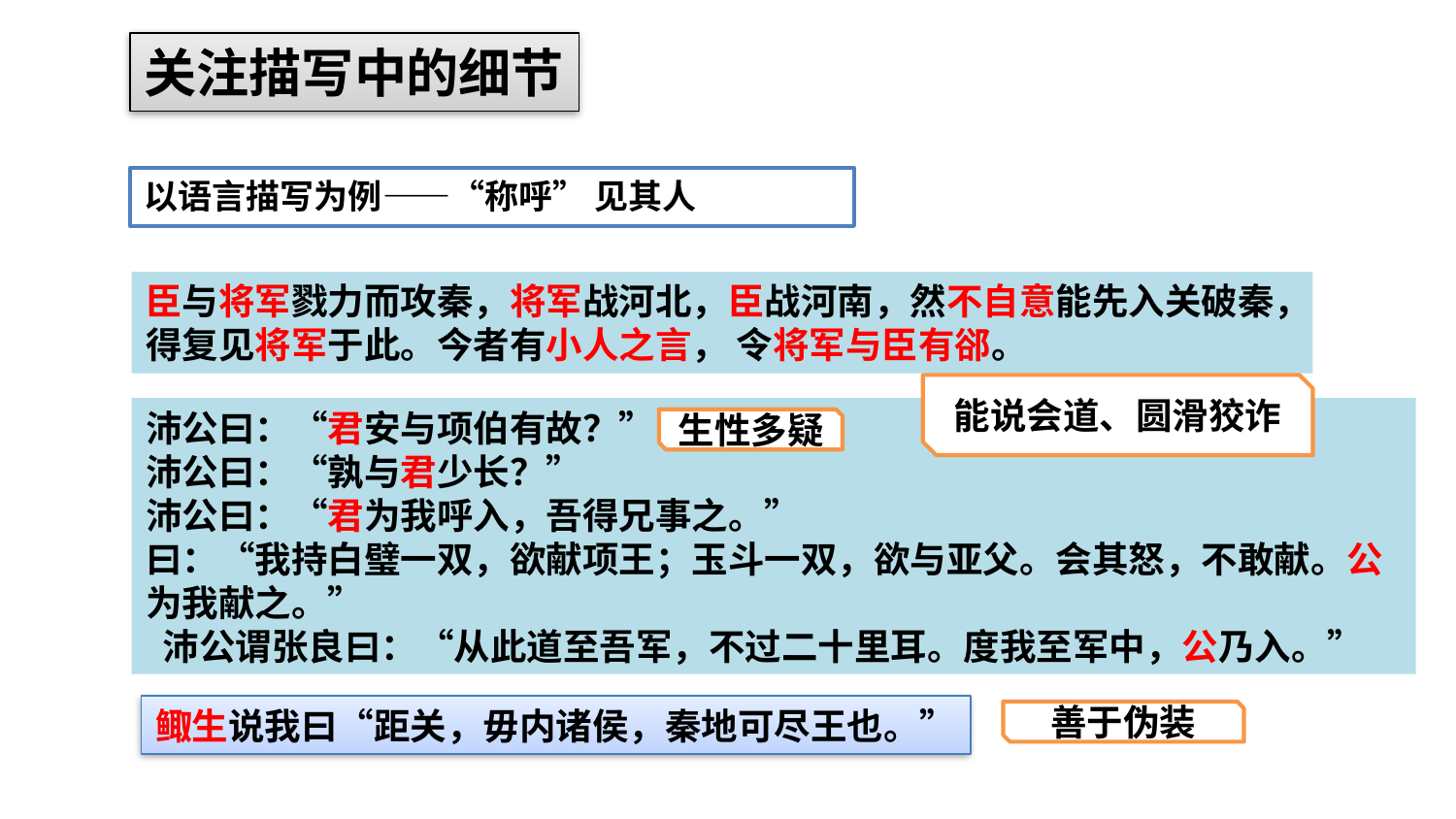

# 关注描写中的细节
以语言描写为例——“称呼” 见其人

臣与将军戮力而攻秦，将军战河北，臣战河南，然不自意能先入关破秦，得复见将军于此。今者有小人之言， 令将军与臣有郤。
能说会道、圆滑狡诈
沛公曰：“君安与项伯有故？”
沛公曰：“孰与君少长？”
沛公曰：“君为我呼入，吾得兄事之。”
曰：“我持白璧一双，欲献项王；玉斗一双，欲与亚父。会其怒，不敢献。公为我献之。”
 沛公谓张良曰：“从此道至吾军，不过二十里耳。度我至军中，公乃入。”
生性多疑
鲰生说我曰“距关，毋内诸侯，秦地可尽王也。”
善于伪装